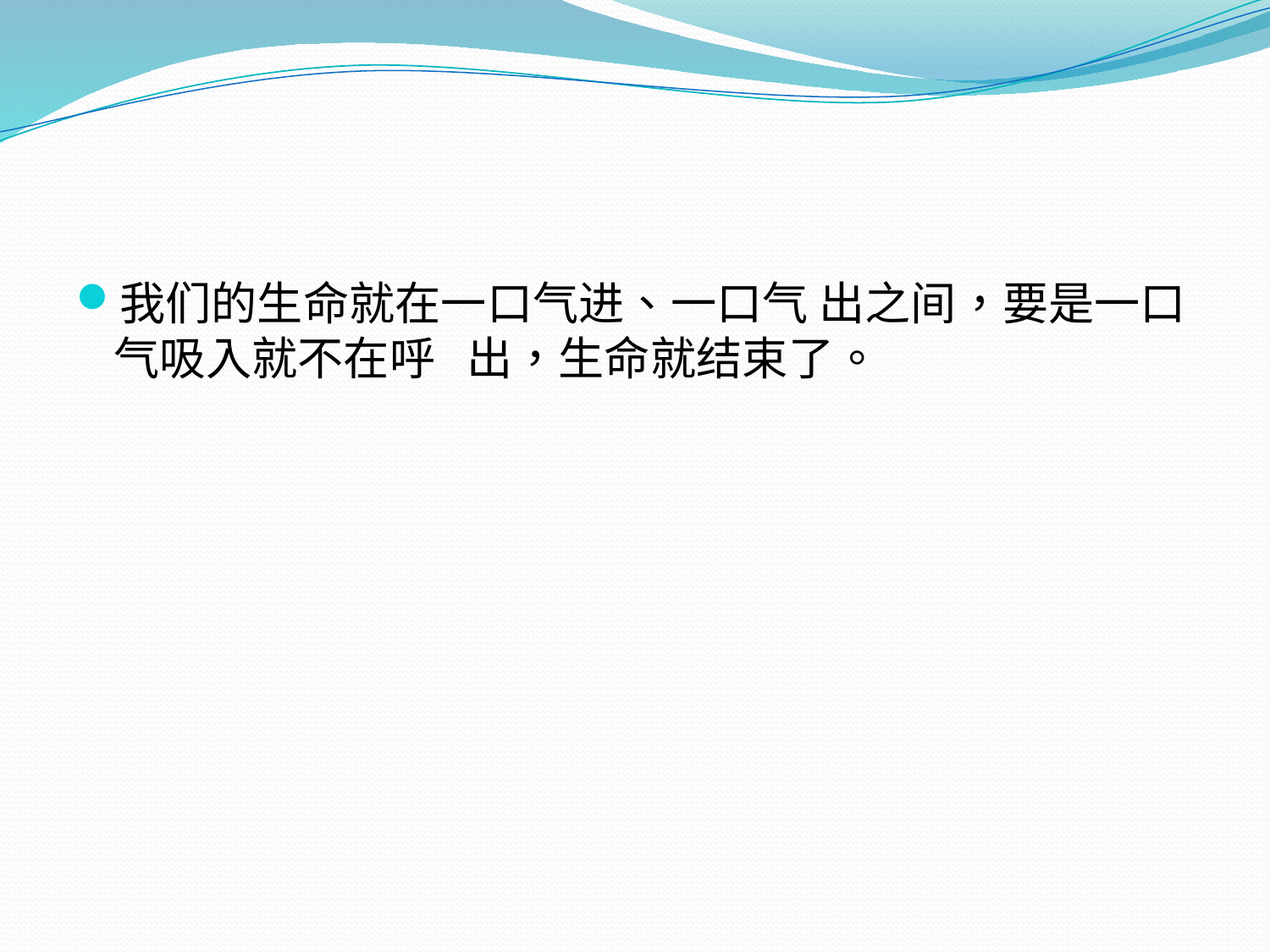

我们的生命就在一口气进、一口气 出之间，要是一口气吸入就不在呼   出，生命就结束了。